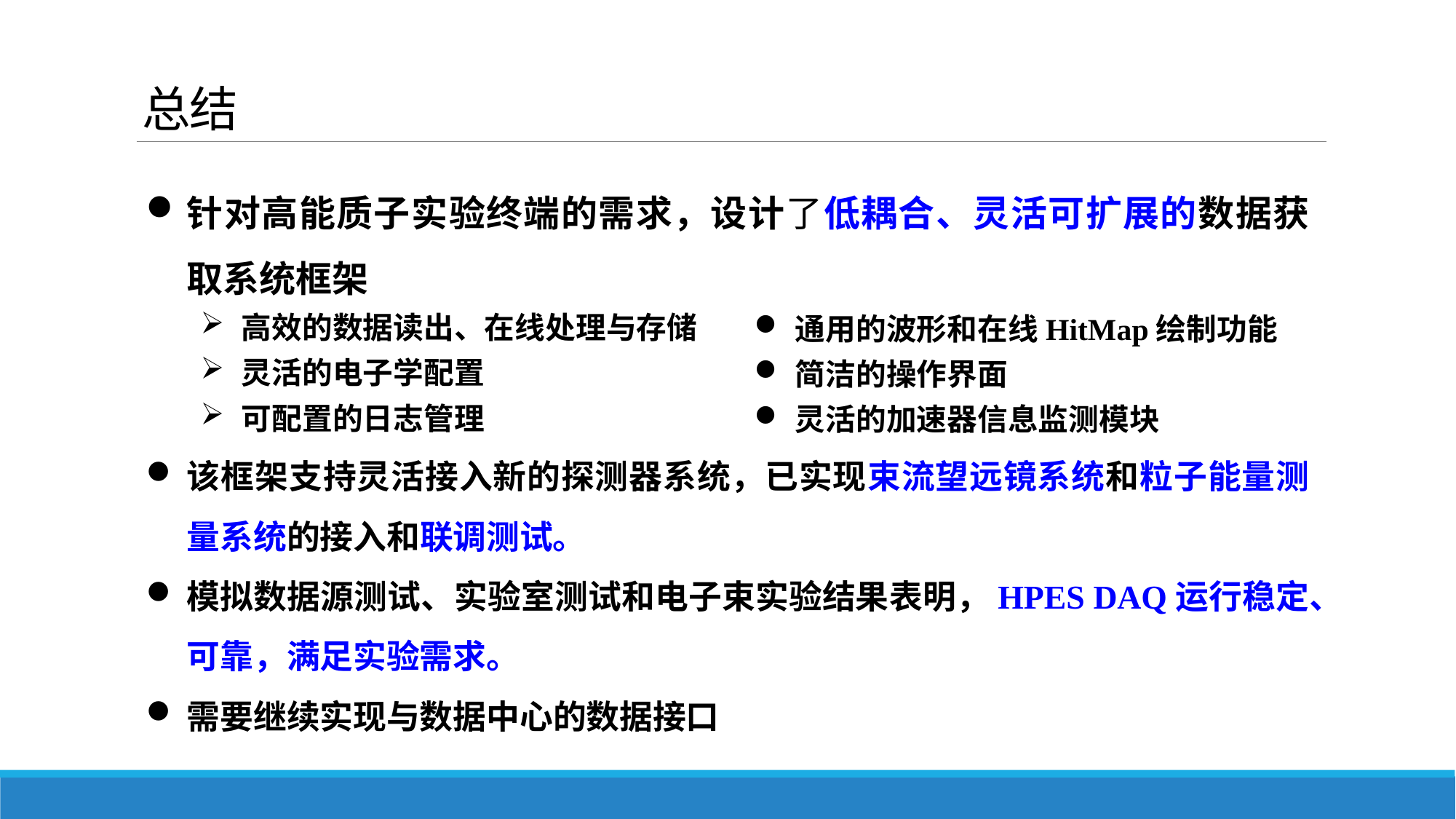

# 总结
针对高能质子实验终端的需求，设计了低耦合、灵活可扩展的数据获取系统框架
高效的数据读出、在线处理与存储
灵活的电子学配置
可配置的日志管理
该框架支持灵活接入新的探测器系统，已实现束流望远镜系统和粒子能量测量系统的接入和联调测试。
模拟数据源测试、实验室测试和电子束实验结果表明，HPES DAQ运行稳定、可靠，满足实验需求。
需要继续实现与数据中心的数据接口
通用的波形和在线HitMap绘制功能
简洁的操作界面
灵活的加速器信息监测模块
28